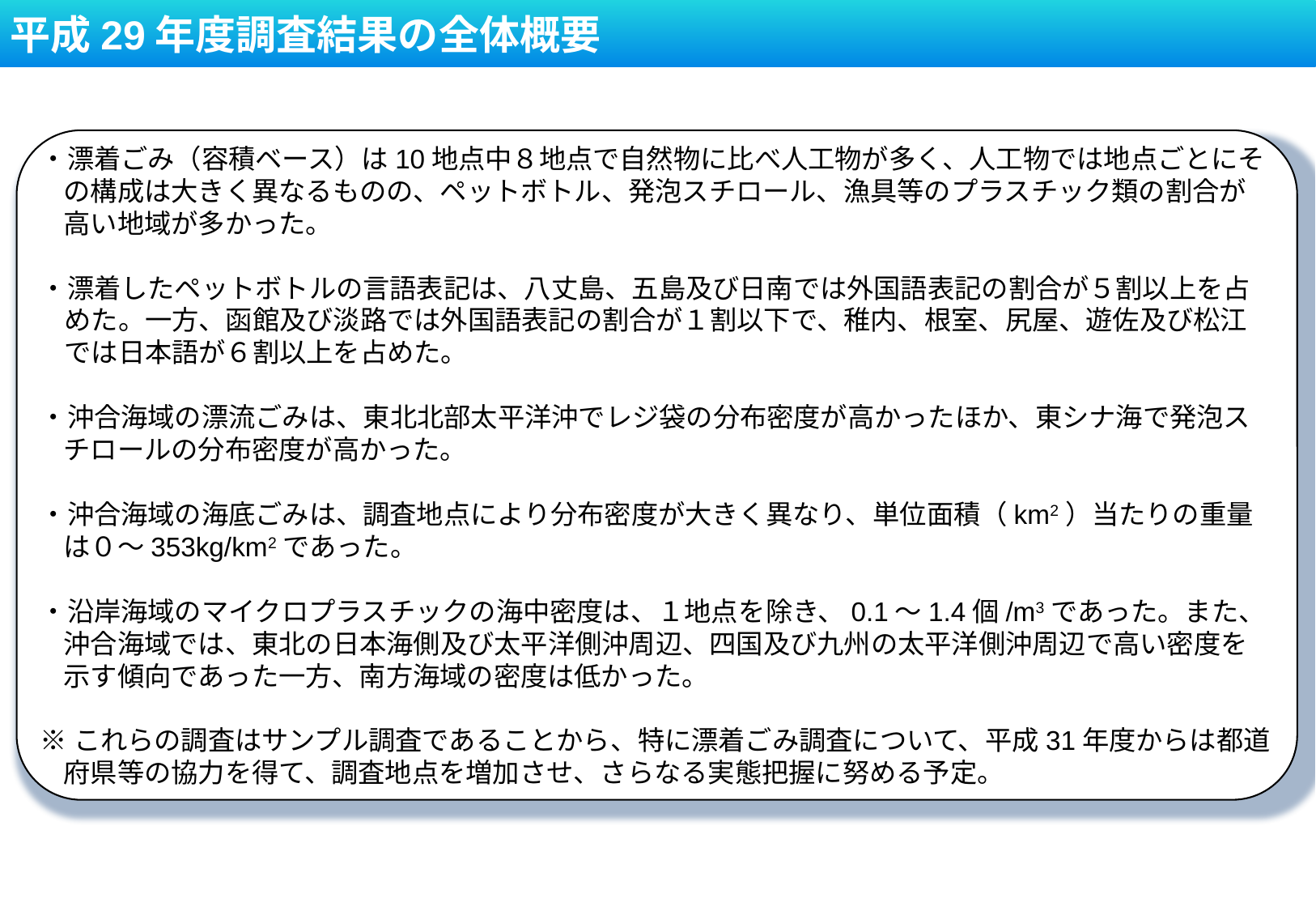

平成29年度調査結果の全体概要
・漂着ごみ（容積ベース）は10地点中８地点で自然物に比べ人工物が多く、人工物では地点ごとにその構成は大きく異なるものの、ペットボトル、発泡スチロール、漁具等のプラスチック類の割合が高い地域が多かった。

・漂着したペットボトルの言語表記は、八丈島、五島及び日南では外国語表記の割合が５割以上を占めた。一方、函館及び淡路では外国語表記の割合が１割以下で、稚内、根室、尻屋、遊佐及び松江では日本語が６割以上を占めた。

・沖合海域の漂流ごみは、東北北部太平洋沖でレジ袋の分布密度が高かったほか、東シナ海で発泡スチロールの分布密度が高かった。

・沖合海域の海底ごみは、調査地点により分布密度が大きく異なり、単位面積（km2）当たりの重量は０～353kg/km2であった。

・沿岸海域のマイクロプラスチックの海中密度は、１地点を除き、0.1～1.4個/m3であった。また、沖合海域では、東北の日本海側及び太平洋側沖周辺、四国及び九州の太平洋側沖周辺で高い密度を示す傾向であった一方、南方海域の密度は低かった。

※これらの調査はサンプル調査であることから、特に漂着ごみ調査について、平成31年度からは都道府県等の協力を得て、調査地点を増加させ、さらなる実態把握に努める予定。